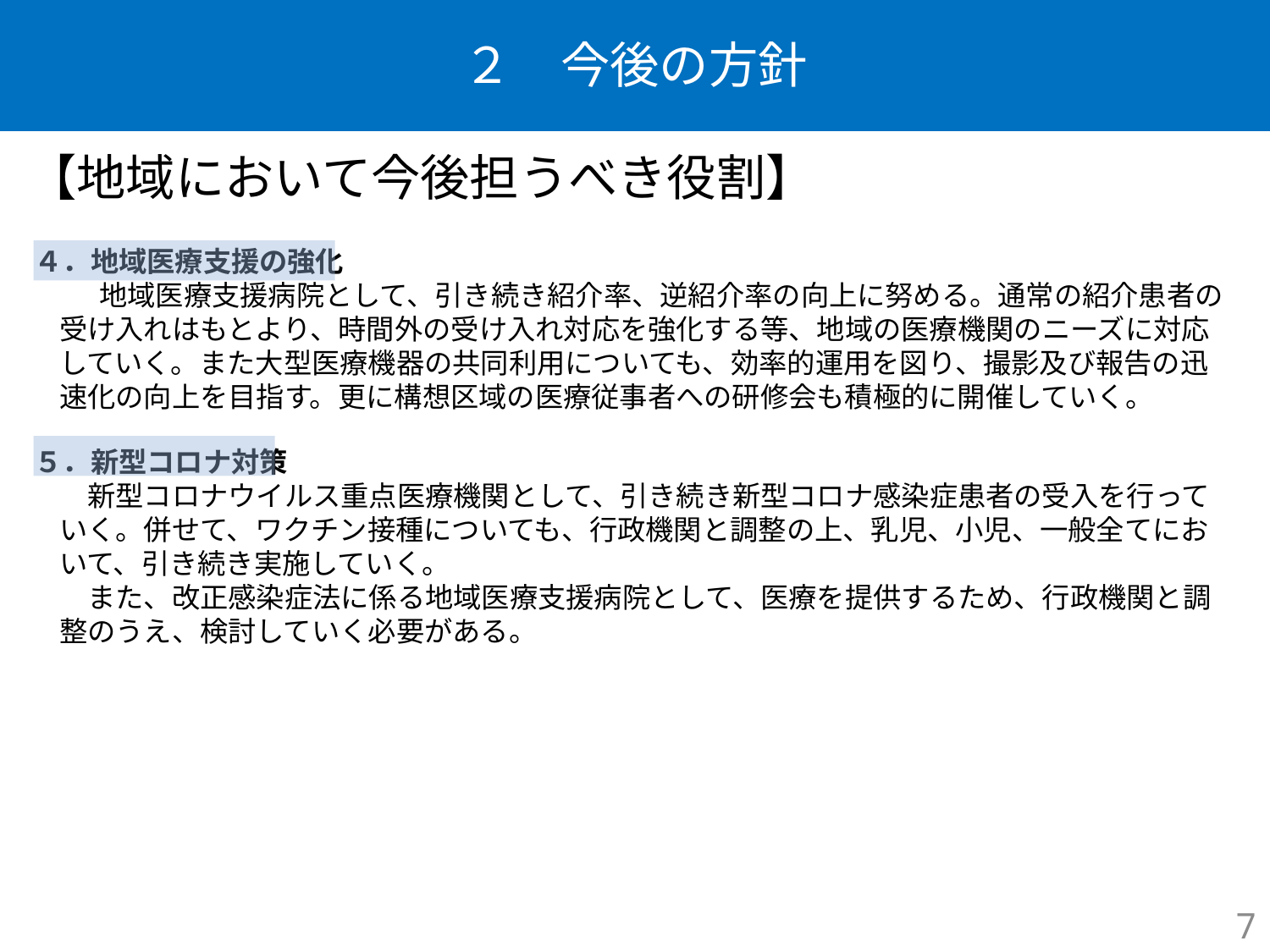

# ２　今後の方針
【地域において今後担うべき役割】

４．地域医療支援の強化
　  地域医療支援病院として、引き続き紹介率、逆紹介率の向上に努める。通常の紹介患者の受け入れはもとより、時間外の受け入れ対応を強化する等、地域の医療機関のニーズに対応していく。また大型医療機器の共同利用についても、効率的運用を図り、撮影及び報告の迅速化の向上を目指す。更に構想区域の医療従事者への研修会も積極的に開催していく。

５．新型コロナ対策
　新型コロナウイルス重点医療機関として、引き続き新型コロナ感染症患者の受入を行っていく。併せて、ワクチン接種についても、行政機関と調整の上、乳児、小児、一般全てにおいて、引き続き実施していく。
　また、改正感染症法に係る地域医療支援病院として、医療を提供するため、行政機関と調整のうえ、検討していく必要がある。

7